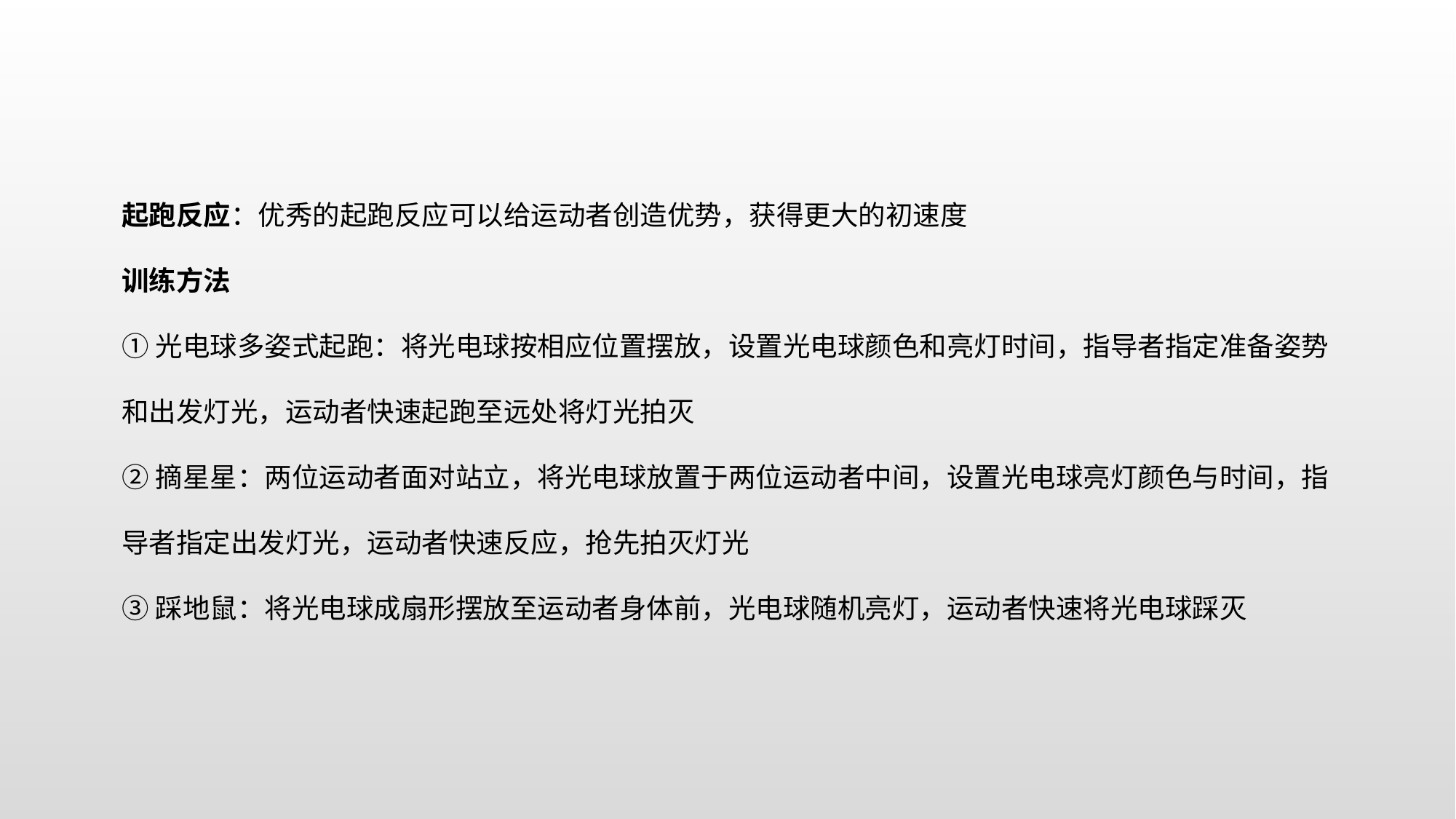

起跑反应：优秀的起跑反应可以给运动者创造优势，获得更大的初速度
训练方法
①光电球多姿式起跑：将光电球按相应位置摆放，设置光电球颜色和亮灯时间，指导者指定准备姿势和出发灯光，运动者快速起跑至远处将灯光拍灭
②摘星星：两位运动者面对站立，将光电球放置于两位运动者中间，设置光电球亮灯颜色与时间，指导者指定出发灯光，运动者快速反应，抢先拍灭灯光
③踩地鼠：将光电球成扇形摆放至运动者身体前，光电球随机亮灯，运动者快速将光电球踩灭